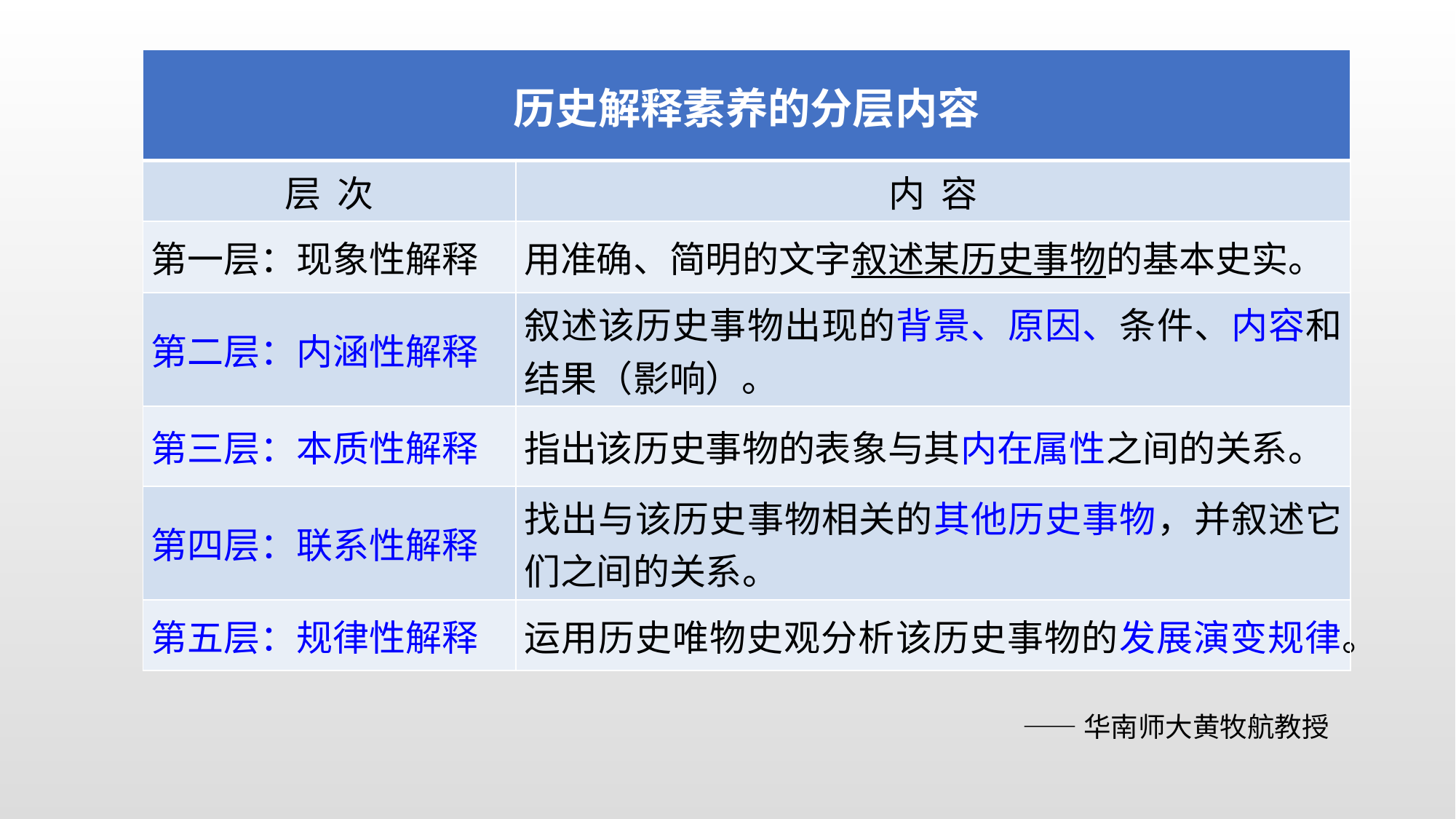

| 历史解释素养的分层内容 |  |
| --- | --- |
| 层 次 | 内 容 |
| 第一层：现象性解释 | 用准确、简明的文字叙述某历史事物的基本史实。 |
| 第二层：内涵性解释 | 叙述该历史事物出现的背景、原因、条件、内容和结果（影响）。 |
| 第三层：本质性解释 | 指出该历史事物的表象与其内在属性之间的关系。 |
| 第四层：联系性解释 | 找出与该历史事物相关的其他历史事物，并叙述它们之间的关系。 |
| 第五层：规律性解释 | 运用历史唯物史观分析该历史事物的发展演变规律。 |
——华南师大黄牧航教授